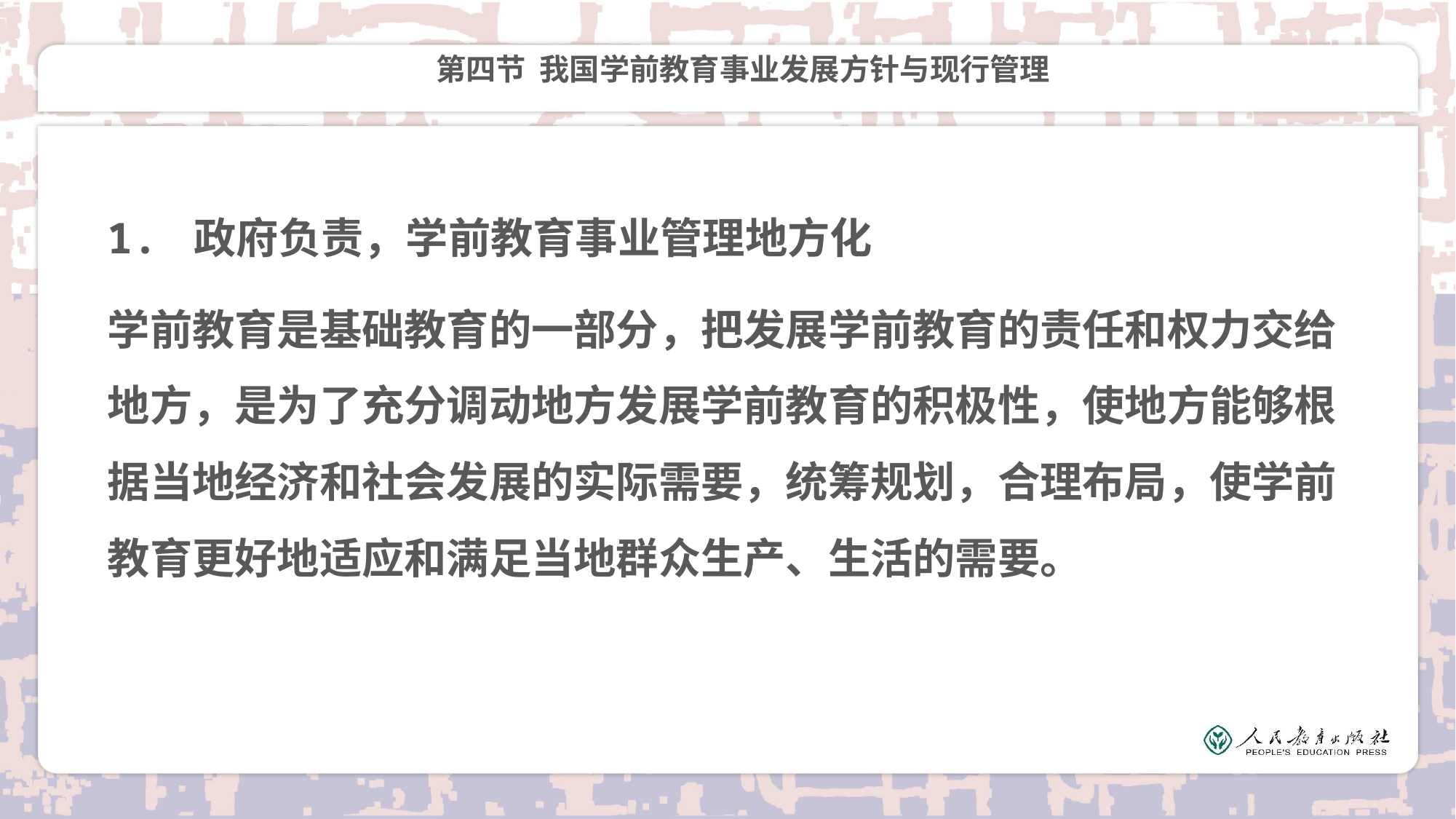

# 第四节  我国学前教育事业发展方针与现行管理
1. 政府负责，学前教育事业管理地方化
学前教育是基础教育的一部分，把发展学前教育的责任和权力交给地方，是为了充分调动地方发展学前教育的积极性，使地方能够根据当地经济和社会发展的实际需要，统筹规划，合理布局，使学前教育更好地适应和满足当地群众生产、生活的需要。